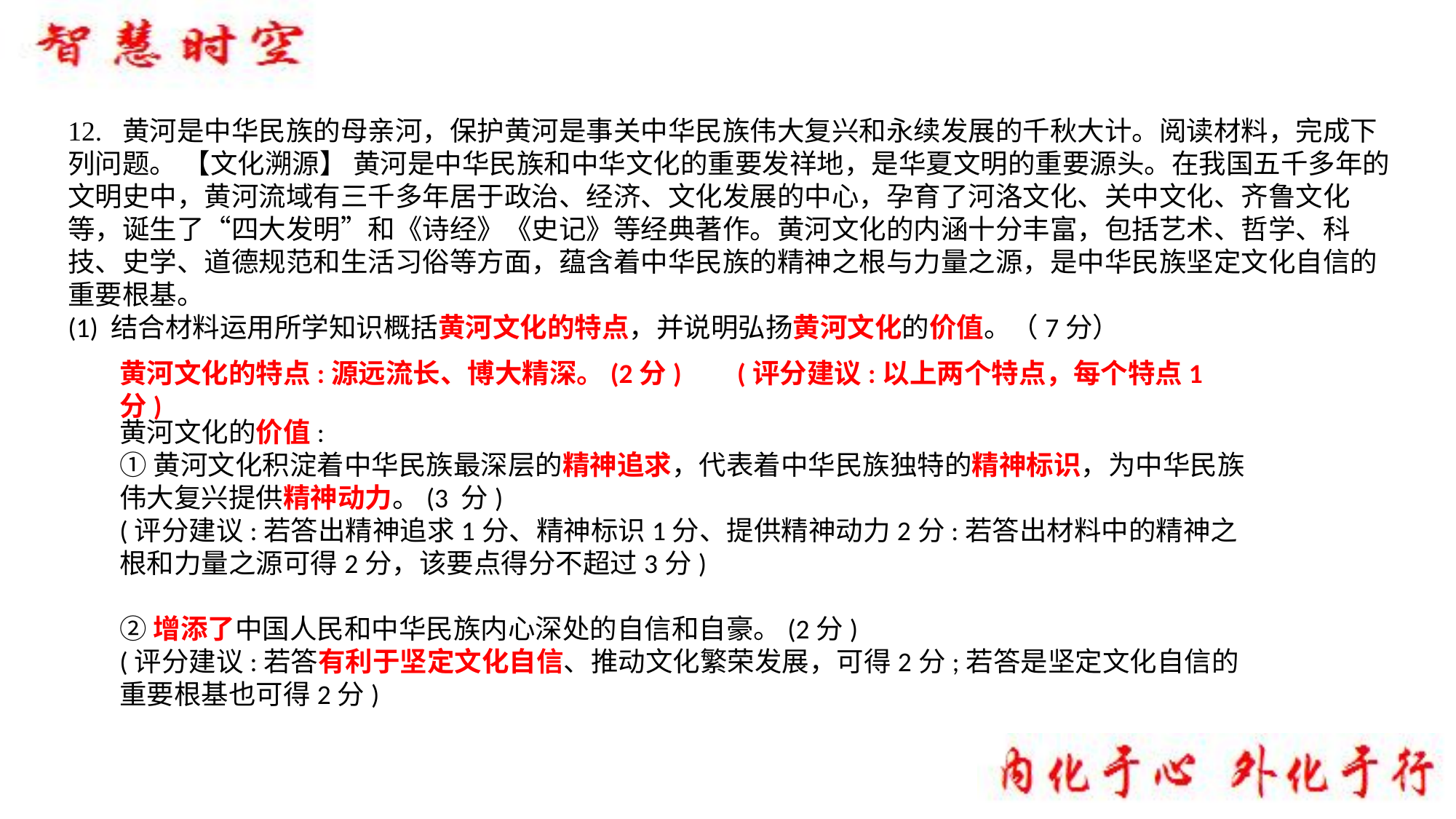

12.  黄河是中华民族的母亲河，保护黄河是事关中华民族伟大复兴和永续发展的千秋大计。阅读材料，完成下列问题。 【文化溯源】 黄河是中华民族和中华文化的重要发祥地，是华夏文明的重要源头。在我国五千多年的文明史中，黄河流域有三千多年居于政治、经济、文化发展的中心，孕育了河洛文化、关中文化、齐鲁文化等，诞生了“四大发明”和《诗经》《史记》等经典著作。黄河文化的内涵十分丰富，包括艺术、哲学、科技、史学、道德规范和生活习俗等方面，蕴含着中华民族的精神之根与力量之源，是中华民族坚定文化自信的重要根基。(1) 结合材料运用所学知识概括黄河文化的特点，并说明弘扬黄河文化的价值。（7分）
黄河文化的特点:源远流长、博大精深。(2分)         (评分建议:以上两个特点，每个特点1分)
黄河文化的价值:
①黄河文化积淀着中华民族最深层的精神追求，代表着中华民族独特的精神标识，为中华民族伟大复兴提供精神动力。(3 分)
(评分建议:若答出精神追求1分、精神标识1分、提供精神动力2分:若答出材料中的精神之根和力量之源可得2分，该要点得分不超过3分)

②增添了中国人民和中华民族内心深处的自信和自豪。(2分)
(评分建议:若答有利于坚定文化自信、推动文化繁荣发展，可得2分;若答是坚定文化自信的重要根基也可得2分)